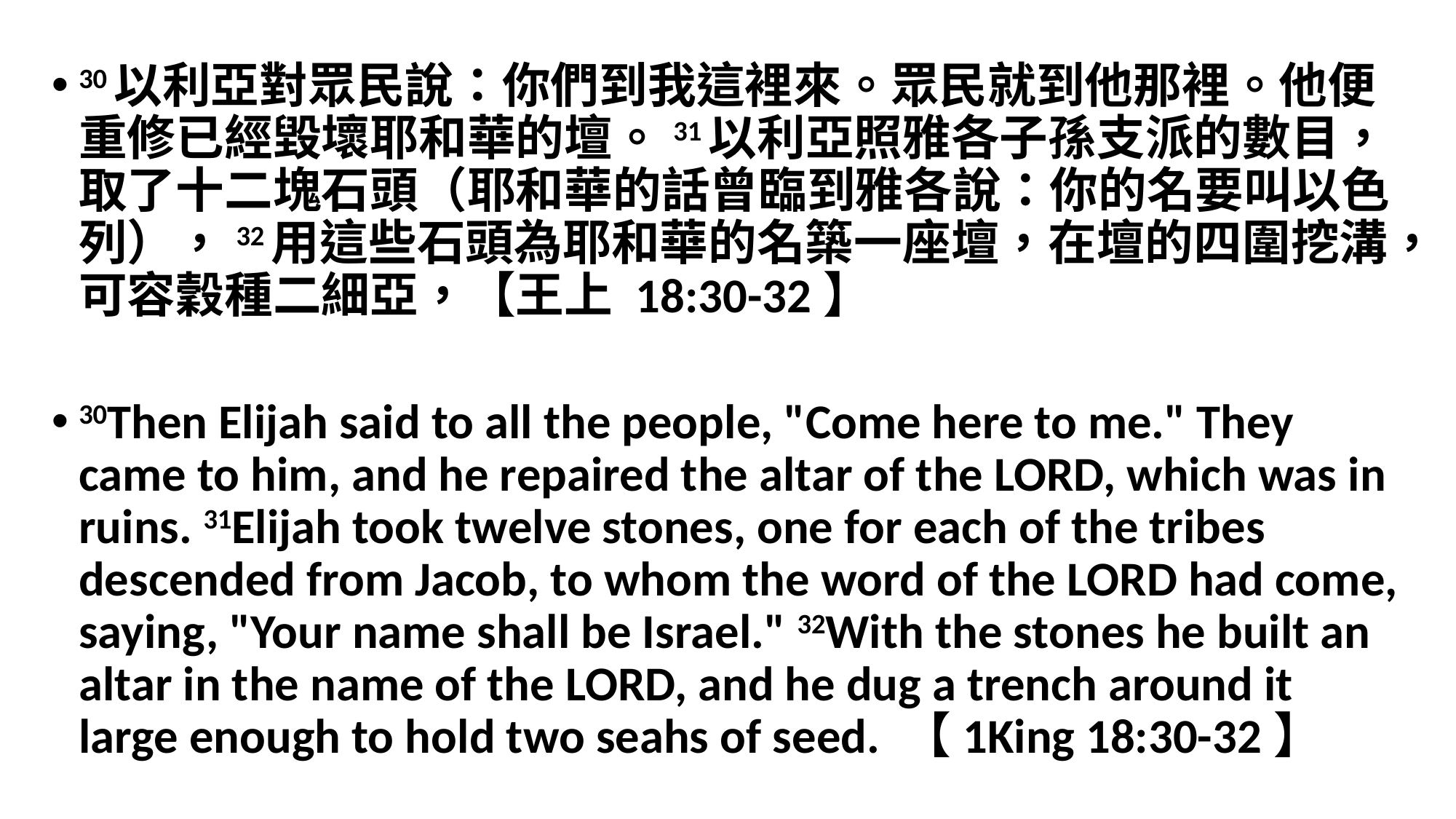

#
30以利亞對眾民說：你們到我這裡來。眾民就到他那裡。他便重修已經毀壞耶和華的壇。31以利亞照雅各子孫支派的數目，取了十二塊石頭（耶和華的話曾臨到雅各說：你的名要叫以色列），32用這些石頭為耶和華的名築一座壇，在壇的四圍挖溝，可容穀種二細亞，【王上 18:30-32】
30Then Elijah said to all the people, "Come here to me." They came to him, and he repaired the altar of the LORD, which was in ruins. 31Elijah took twelve stones, one for each of the tribes descended from Jacob, to whom the word of the LORD had come, saying, "Your name shall be Israel." 32With the stones he built an altar in the name of the LORD, and he dug a trench around it large enough to hold two seahs of seed. 【1King 18:30-32】